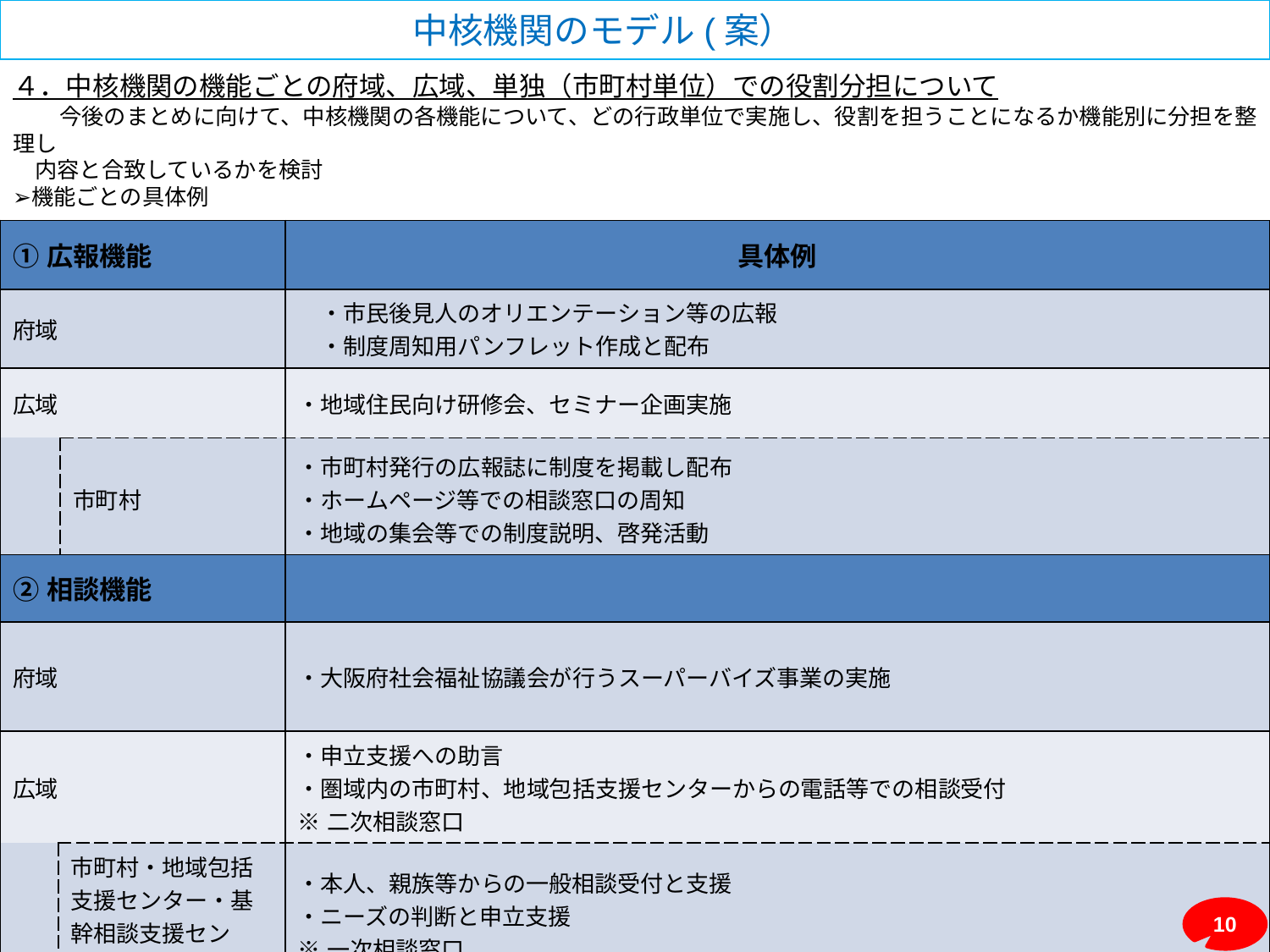

中核機関のモデル(案）
# ４．中核機関の機能ごとの府域、広域、単独（市町村単位）での役割分担について 　　今後のまとめに向けて、中核機関の各機能について、どの行政単位で実施し、役割を担うことになるか機能別に分担を整理し 　内容と合致しているかを検討 ➢機能ごとの具体例
| ①広報機能 |  | 具体例 |
| --- | --- | --- |
| 府域 |  | ・市民後見人のオリエンテーション等の広報 　・制度周知用パンフレット作成と配布 |
| 広域 |  | ・地域住民向け研修会、セミナー企画実施 |
|  | 市町村 | ・市町村発行の広報誌に制度を掲載し配布 ・ホームページ等での相談窓口の周知 ・地域の集会等での制度説明、啓発活動 |
| ②相談機能 |  |  |
| --- | --- | --- |
| 府域 |  | ・大阪府社会福祉協議会が行うスーパーバイズ事業の実施 |
| 広域 |  | ・申立支援への助言 ・圏域内の市町村、地域包括支援センターからの電話等での相談受付 ※二次相談窓口 |
|  | 市町村・地域包括支援センター・基幹相談支援センター等 | ・本人、親族等からの一般相談受付と支援 ・ニーズの判断と申立支援 ※一次相談窓口 |
10